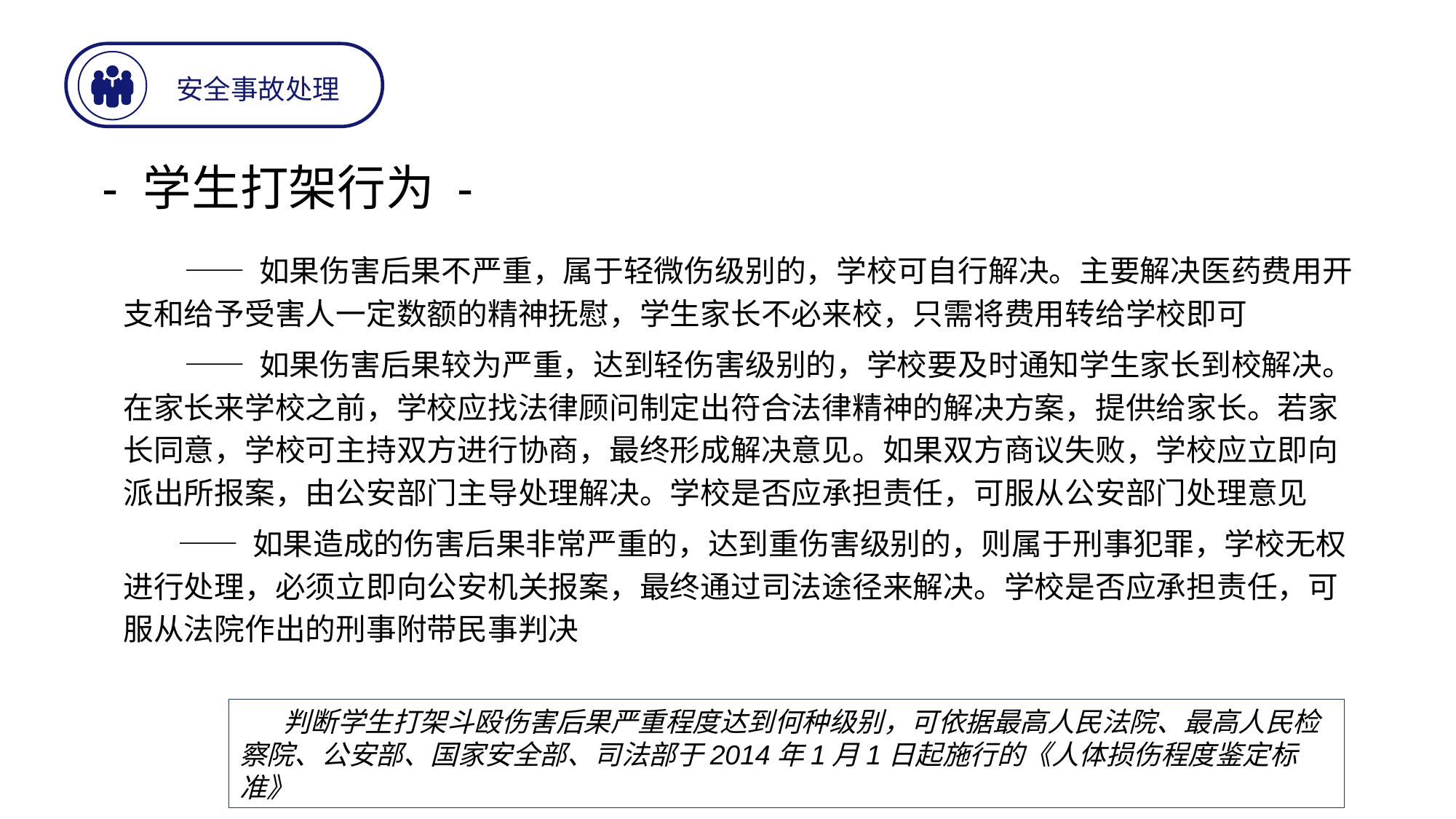

安全事故处理
- 学生打架行为 -
 —— 如果伤害后果不严重，属于轻微伤级别的，学校可自行解决。主要解决医药费用开支和给予受害人一定数额的精神抚慰，学生家长不必来校，只需将费用转给学校即可
 —— 如果伤害后果较为严重，达到轻伤害级别的，学校要及时通知学生家长到校解决。在家长来学校之前，学校应找法律顾问制定出符合法律精神的解决方案，提供给家长。若家长同意，学校可主持双方进行协商，最终形成解决意见。如果双方商议失败，学校应立即向派出所报案，由公安部门主导处理解决。学校是否应承担责任，可服从公安部门处理意见
—— 如果造成的伤害后果非常严重的，达到重伤害级别的，则属于刑事犯罪，学校无权进行处理，必须立即向公安机关报案，最终通过司法途径来解决。学校是否应承担责任，可服从法院作出的刑事附带民事判决
      判断学生打架斗殴伤害后果严重程度达到何种级别，可依据最高人民法院、最高人民检察院、公安部、国家安全部、司法部于2014年1月1日起施行的《人体损伤程度鉴定标准》